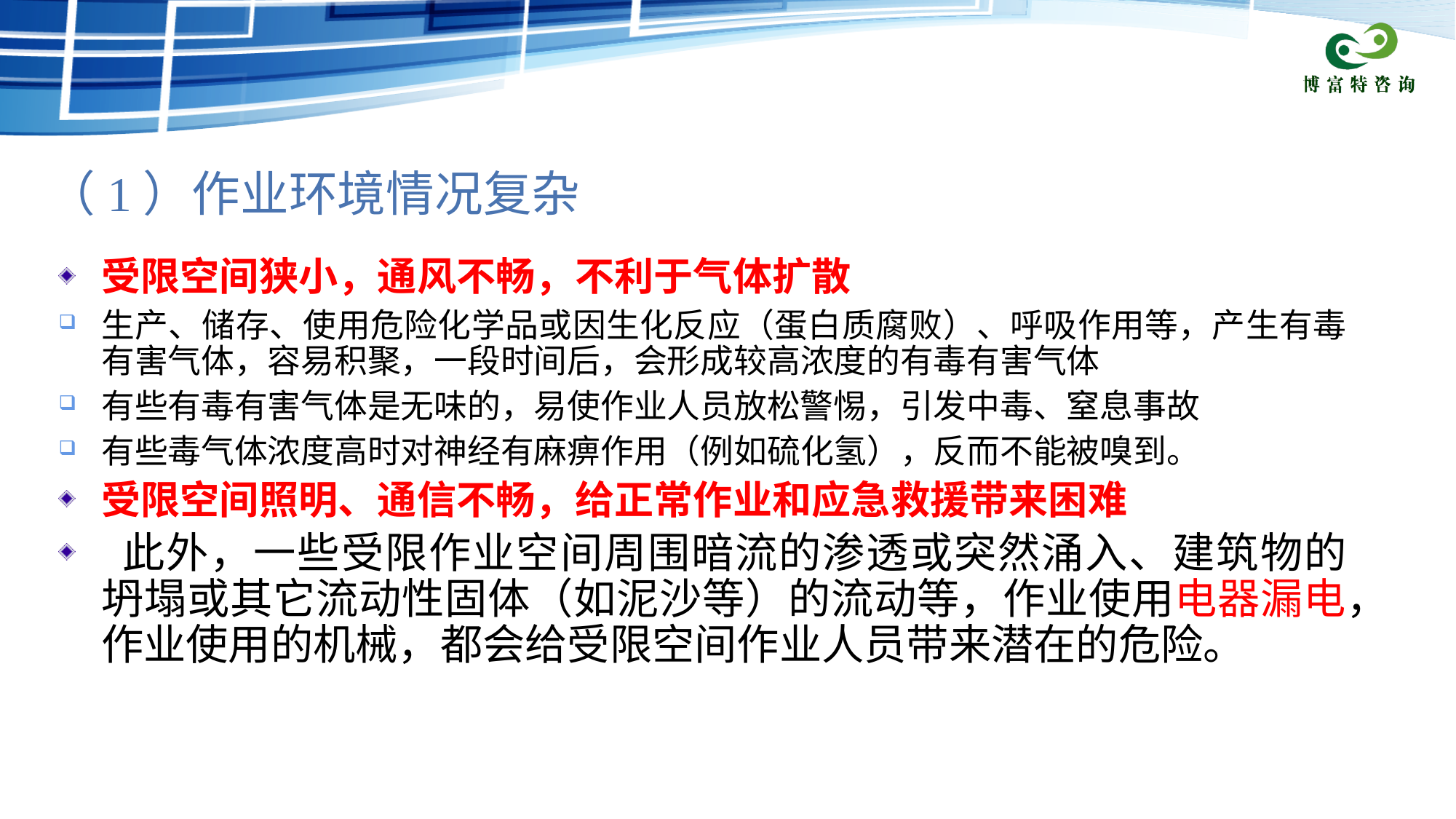

（1）作业环境情况复杂

受限空间狭小，通风不畅，不利于气体扩散
生产、储存、使用危险化学品或因生化反应（蛋白质腐败）、呼吸作用等，产生有毒有害气体，容易积聚，一段时间后，会形成较高浓度的有毒有害气体
有些有毒有害气体是无味的，易使作业人员放松警惕，引发中毒、窒息事故
有些毒气体浓度高时对神经有麻痹作用（例如硫化氢），反而不能被嗅到。
受限空间照明、通信不畅，给正常作业和应急救援带来困难
 此外，一些受限作业空间周围暗流的渗透或突然涌入、建筑物的坍塌或其它流动性固体（如泥沙等）的流动等，作业使用电器漏电，作业使用的机械，都会给受限空间作业人员带来潜在的危险。